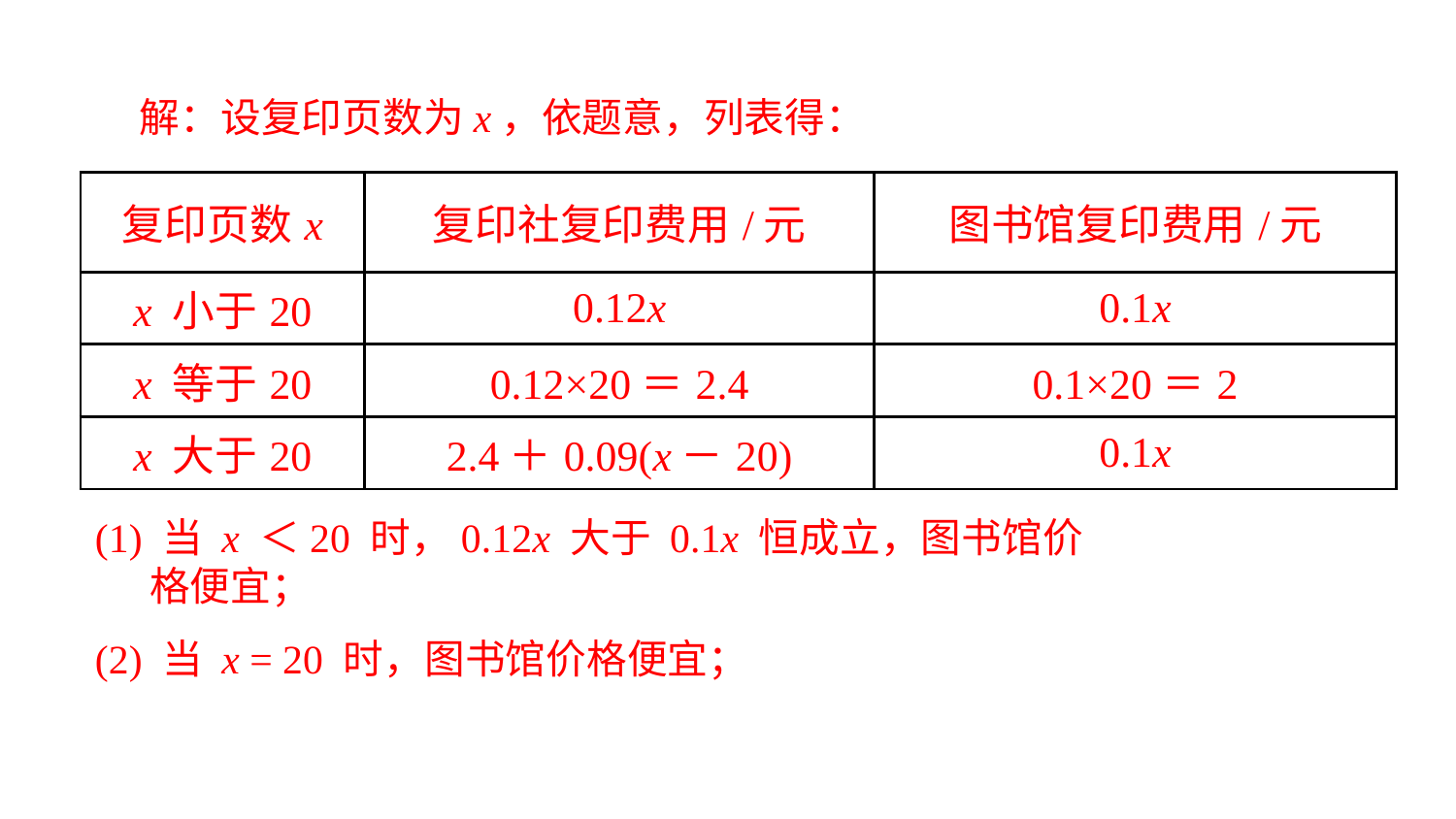

解：设复印页数为x，依题意，列表得：
| 复印页数x | 复印社复印费用/元 | 图书馆复印费用/元 |
| --- | --- | --- |
| x 小于20 | 0.12x | 0.1x |
| x 等于20 | 0.12×20＝2.4 | 0.1×20＝2 |
| x 大于20 | 2.4＋0.09(x－20) | 0.1x |
(1) 当 x ＜20 时，0.12x 大于 0.1x 恒成立，图书馆价
     格便宜；
(2) 当 x = 20 时，图书馆价格便宜；